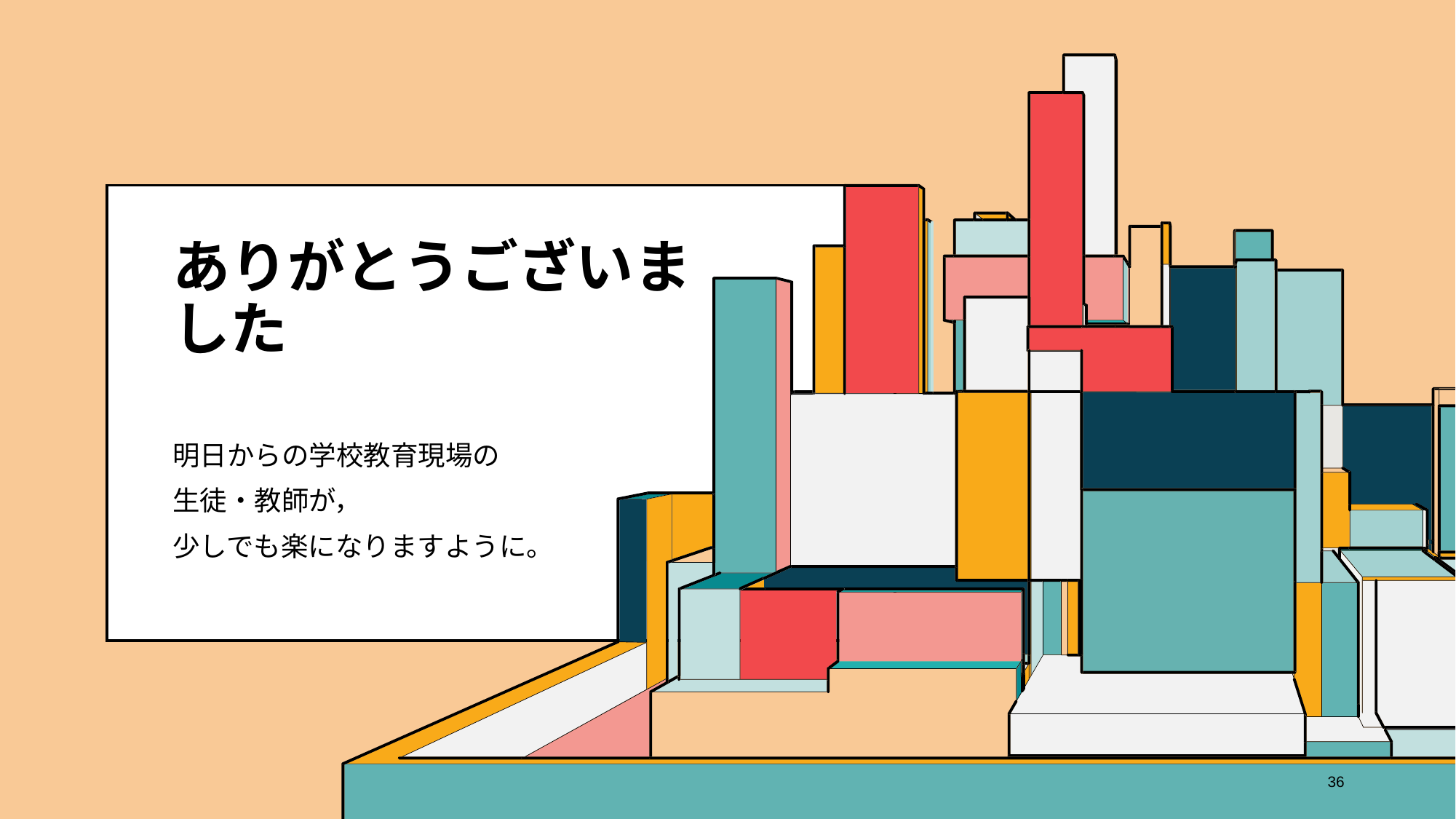

# ありがとうございました
明日からの学校教育現場の
生徒・教師が，
少しでも楽になりますように。
36